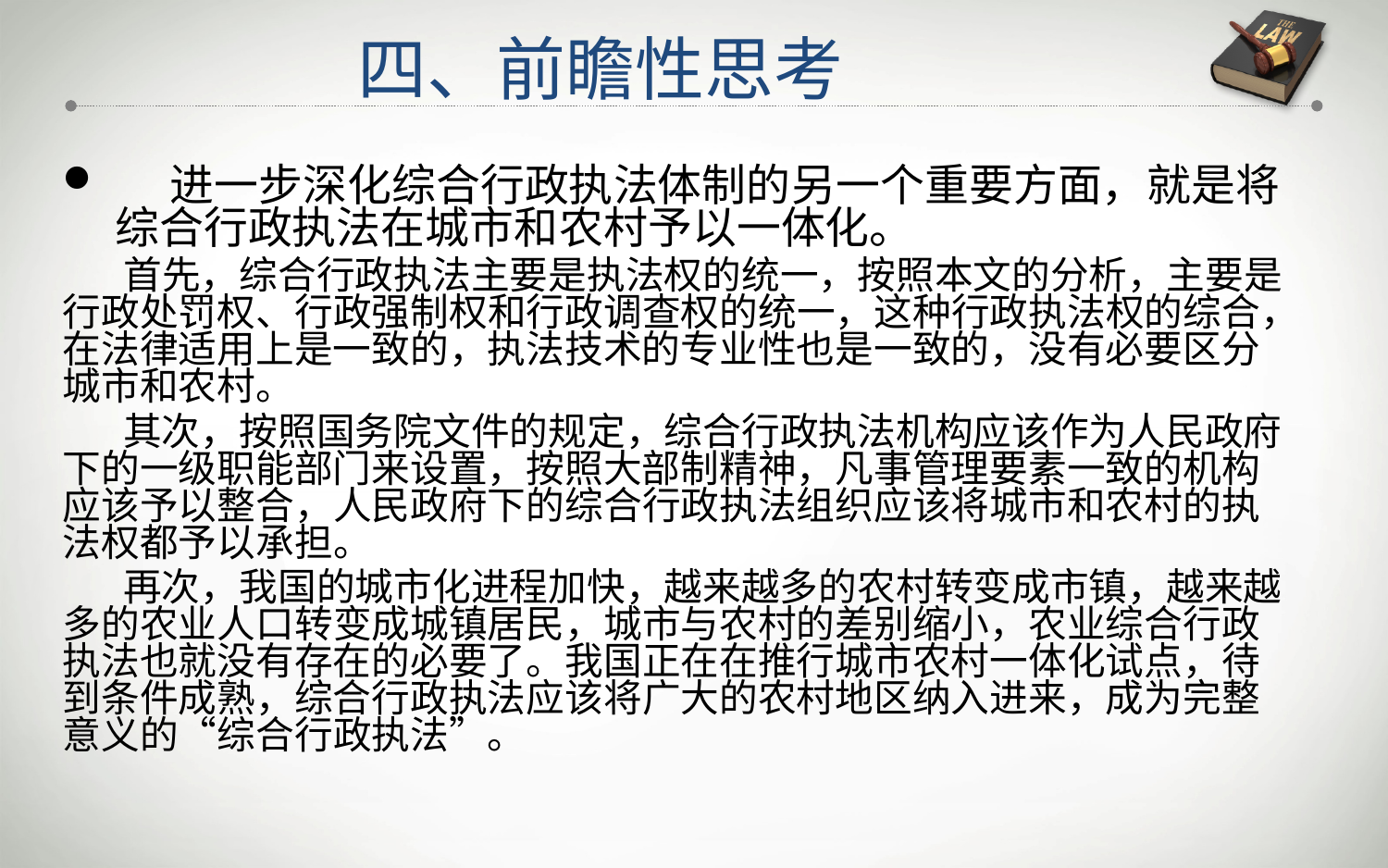

四、前瞻性思考
     进一步深化综合行政执法体制的另一个重要方面，就是将综合行政执法在城市和农村予以一体化。
      首先，综合行政执法主要是执法权的统一，按照本文的分析，主要是行政处罚权、行政强制权和行政调查权的统一，这种行政执法权的综合，在法律适用上是一致的，执法技术的专业性也是一致的，没有必要区分城市和农村。
      其次，按照国务院文件的规定，综合行政执法机构应该作为人民政府下的一级职能部门来设置，按照大部制精神，凡事管理要素一致的机构应该予以整合，人民政府下的综合行政执法组织应该将城市和农村的执法权都予以承担。
      再次，我国的城市化进程加快，越来越多的农村转变成市镇，越来越多的农业人口转变成城镇居民，城市与农村的差别缩小，农业综合行政执法也就没有存在的必要了。我国正在在推行城市农村一体化试点，待到条件成熟，综合行政执法应该将广大的农村地区纳入进来，成为完整意义的“综合行政执法”。